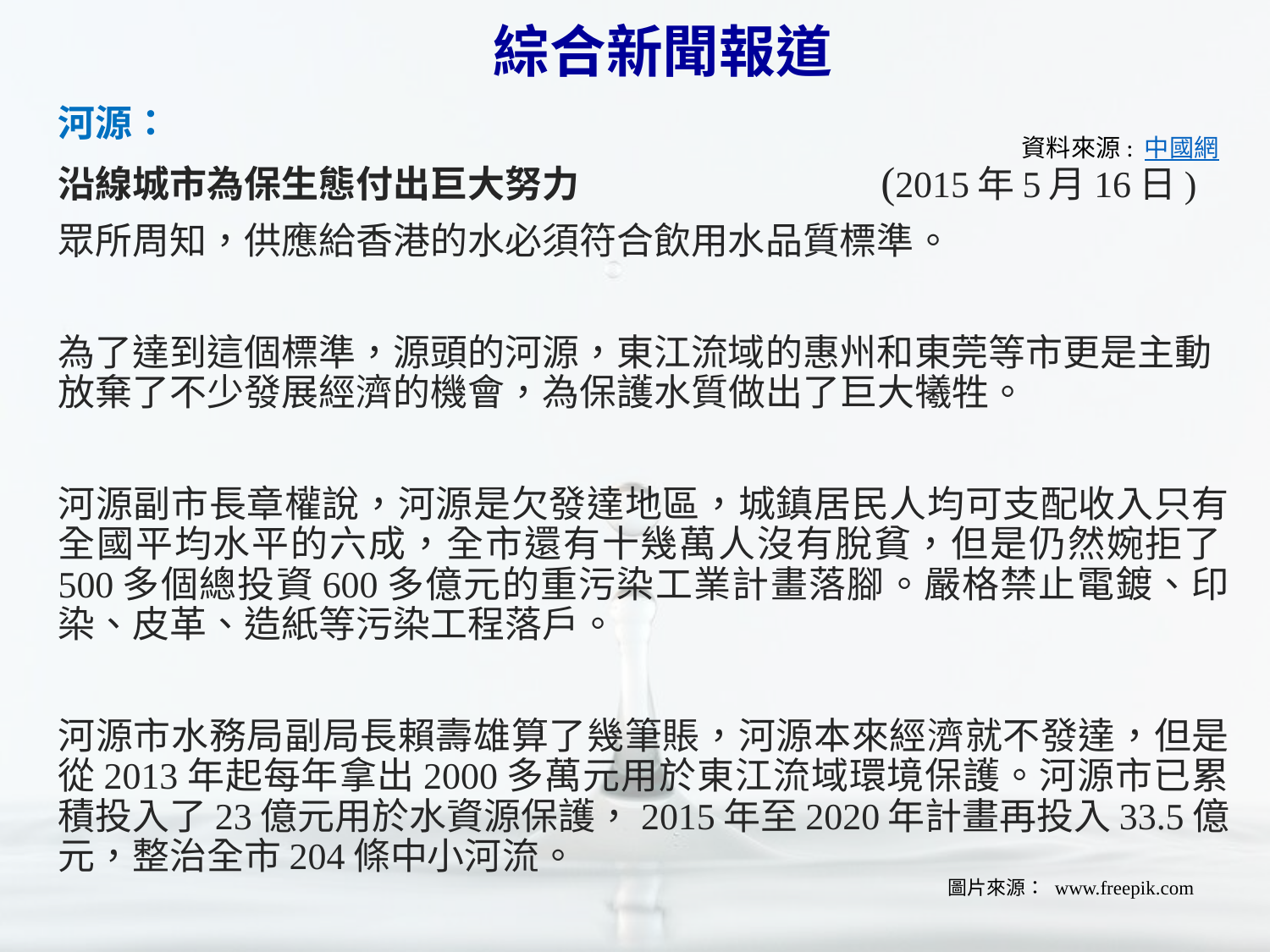

綜合新聞報道
河源：
沿線城市為保生態付出巨大努力                              (2015年5月16日)
眾所周知，供應給香港的水必須符合飲用水品質標準。

為了達到這個標準，源頭的河源，東江流域的惠州和東莞等市更是主動放棄了不少發展經濟的機會，為保護水質做出了巨大犧牲。

河源副市長章權說，河源是欠發達地區，城鎮居民人均可支配收入只有全國平均水平的六成，全市還有十幾萬人沒有脫貧，但是仍然婉拒了500多個總投資600多億元的重污染工業計畫落腳。嚴格禁止電鍍、印染、皮革、造紙等污染工程落戶。

河源市水務局副局長賴壽雄算了幾筆賬，河源本來經濟就不發達，但是從2013年起每年拿出2000多萬元用於東江流域環境保護。河源市已累積投入了23億元用於水資源保護，2015年至2020年計畫再投入33.5億元，整治全市204條中小河流。
資料來源: 中國網
圖片來源： www.freepik.com